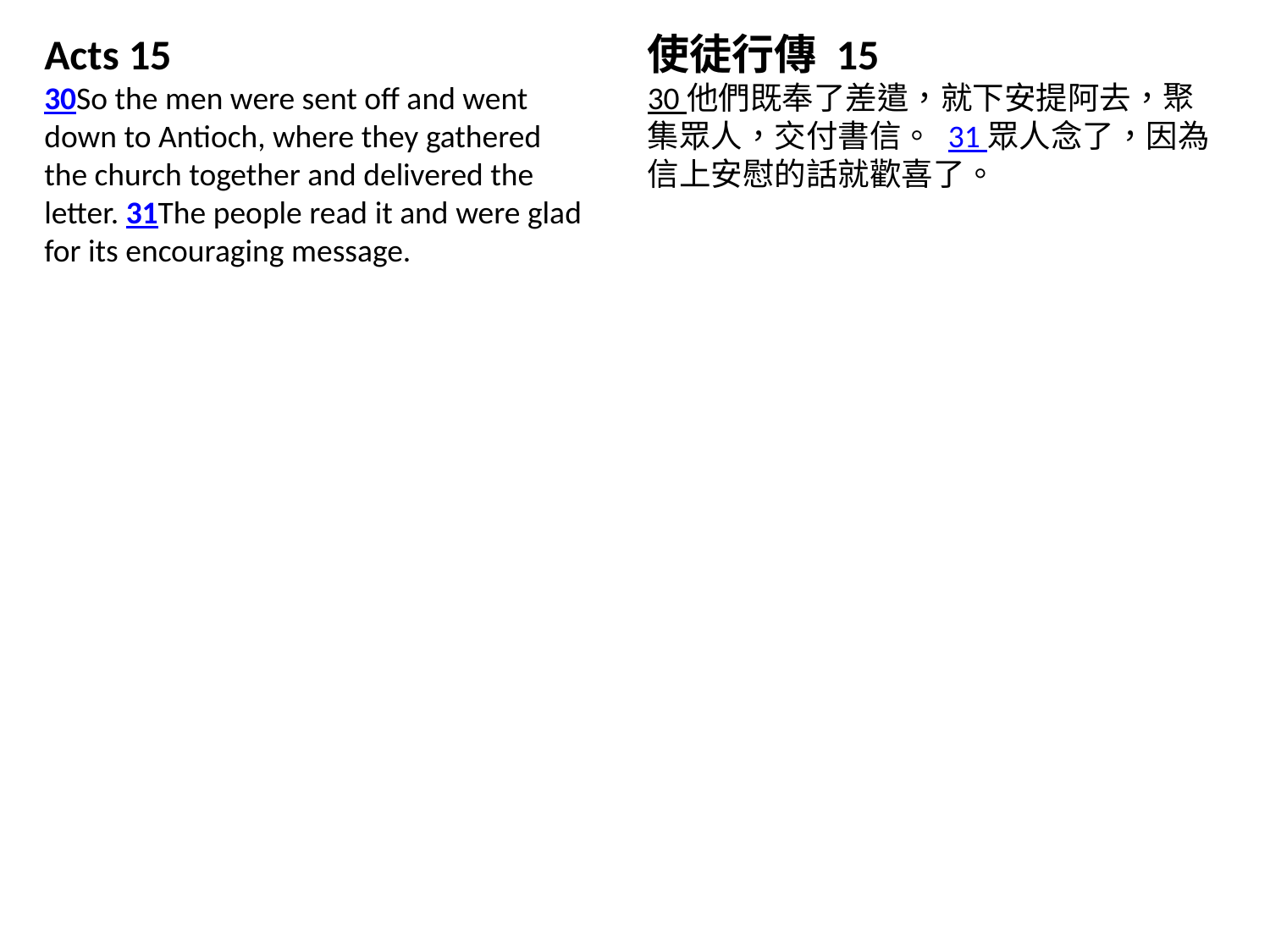

Acts 15
30So the men were sent off and went down to Antioch, where they gathered the church together and delivered the letter. 31The people read it and were glad for its encouraging message.

使徒行傳 15
30 他們既奉了差遣，就下安提阿去，聚集眾人，交付書信。 31 眾人念了，因為信上安慰的話就歡喜了。